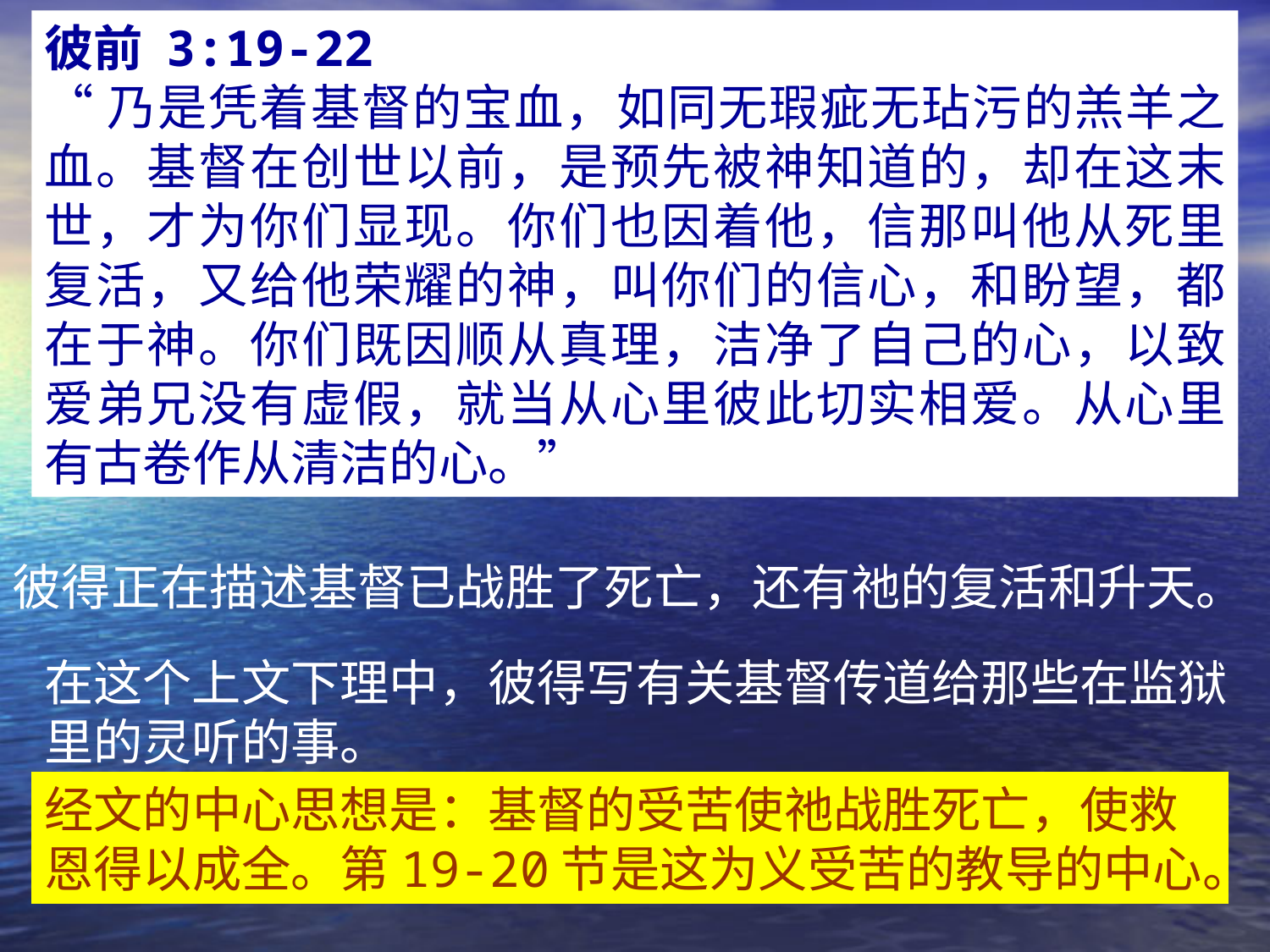

Imprisoned Demons
彼前 3:19-22
“乃是凭着基督的宝血，如同无瑕疵无玷污的羔羊之血。基督在创世以前，是预先被神知道的，却在这末世，才为你们显现。你们也因着他，信那叫他从死里复活，又给他荣耀的神，叫你们的信心，和盼望，都在于神。你们既因顺从真理，洁净了自己的心，以致爱弟兄没有虚假，就当从心里彼此切实相爱。从心里有古卷作从清洁的心。”
彼得正在描述基督已战胜了死亡，还有祂的复活和升天。
在这个上文下理中，彼得写有关基督传道给那些在监狱里的灵听的事。
经文的中心思想是：基督的受苦使祂战胜死亡，使救恩得以成全。第19-20节是这为义受苦的教导的中心。